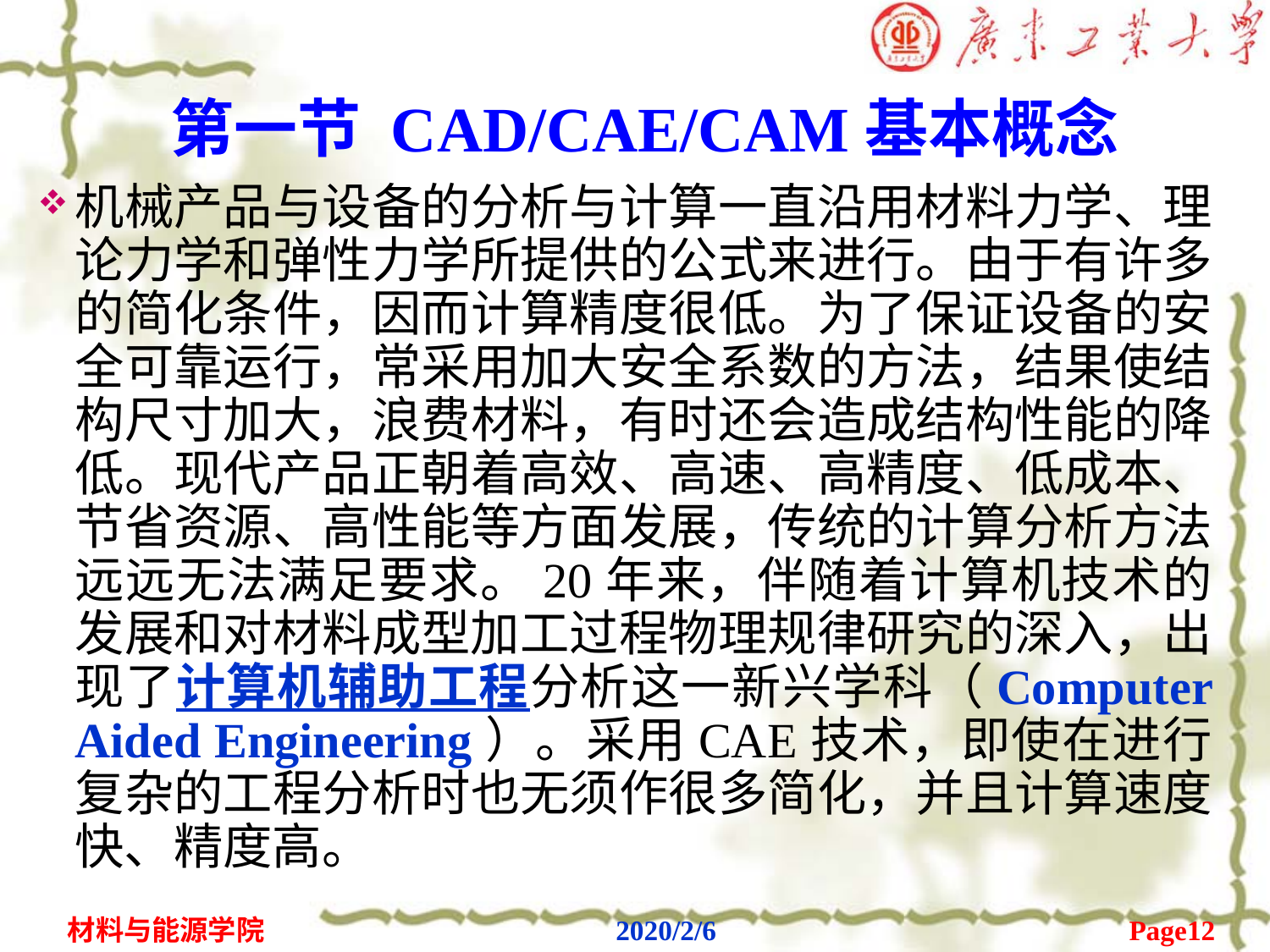

# 第一节 CAD/CAE/CAM基本概念
机械产品与设备的分析与计算一直沿用材料力学、理论力学和弹性力学所提供的公式来进行。由于有许多的简化条件，因而计算精度很低。为了保证设备的安全可靠运行，常采用加大安全系数的方法，结果使结构尺寸加大，浪费材料，有时还会造成结构性能的降低。现代产品正朝着高效、高速、高精度、低成本、节省资源、高性能等方面发展，传统的计算分析方法远远无法满足要求。20年来，伴随着计算机技术的发展和对材料成型加工过程物理规律研究的深入，出现了计算机辅助工程分析这一新兴学科（Computer Aided Engineering）。采用CAE技术，即使在进行复杂的工程分析时也无须作很多简化，并且计算速度快、精度高。
Page12
材料与能源学院
2020/2/6